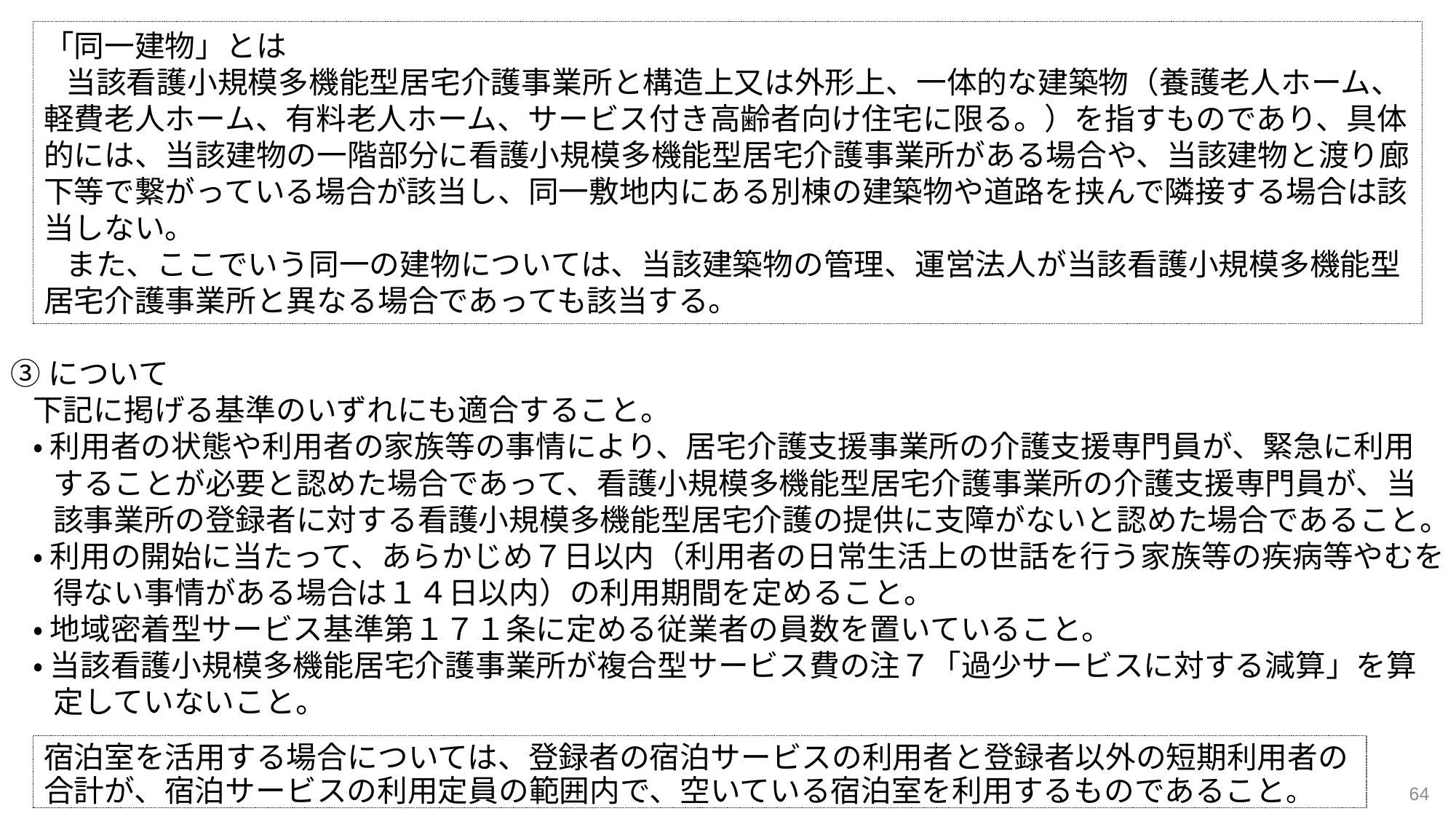

「同一建物」とは
当該看護小規模多機能型居宅介護事業所と構造上又は外形上、一体的な建築物（養護老人ホーム、軽費老人ホーム、有料老人ホーム、サービス付き高齢者向け住宅に限る。）を指すものであり、具体的には、当該建物の一階部分に看護小規模多機能型居宅介護事業所がある場合や、当該建物と渡り廊下等で繋がっている場合が該当し、同一敷地内にある別棟の建築物や道路を挟んで隣接する場合は該当しない。
また、ここでいう同一の建物については、当該建築物の管理、運営法人が当該看護小規模多機能型居宅介護事業所と異なる場合であっても該当する。
③について
下記に掲げる基準のいずれにも適合すること。
・ 利用者の状態や利用者の家族等の事情により、居宅介護支援事業所の介護支援専門員が、緊急に利用することが必要と認めた場合であって、看護小規模多機能型居宅介護事業所の介護支援専門員が、当該事業所の登録者に対する看護小規模多機能型居宅介護の提供に支障がないと認めた場合であること。
・ 利用の開始に当たって、あらかじめ７日以内（利用者の日常生活上の世話を行う家族等の疾病等やむを得ない事情がある場合は１４日以内）の利用期間を定めること。
・ 地域密着型サービス基準第１７１条に定める従業者の員数を置いていること。
・ 当該看護小規模多機能居宅介護事業所が複合型サービス費の注７「過少サービスに対する減算」を算定していないこと。
宿泊室を活用する場合については、登録者の宿泊サービスの利用者と登録者以外の短期利用者の合計が、宿泊サービスの利用定員の範囲内で、空いている宿泊室を利用するものであること。
64